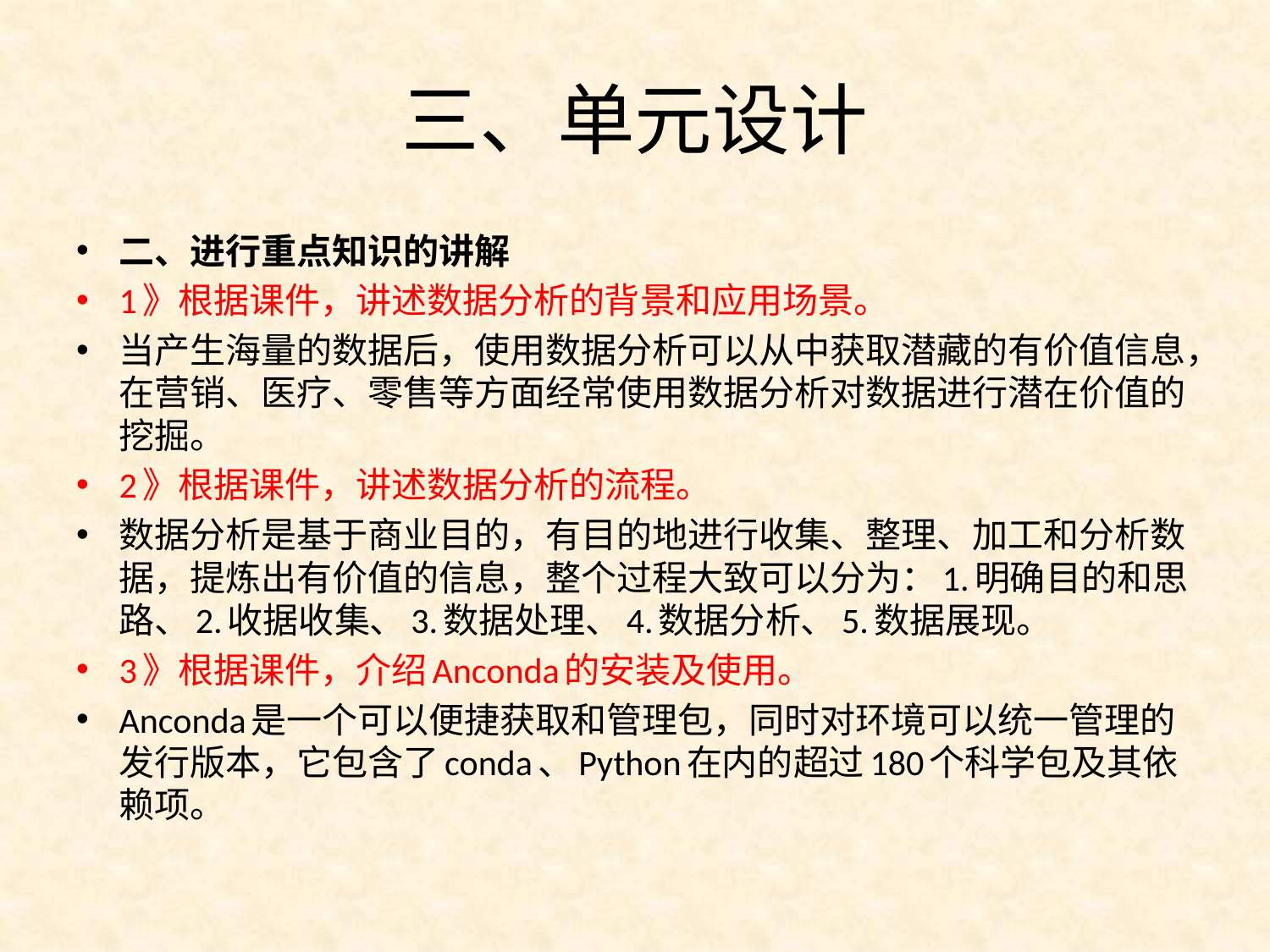

# 三、单元设计
二、进行重点知识的讲解
1》根据课件，讲述数据分析的背景和应用场景。
当产生海量的数据后，使用数据分析可以从中获取潜藏的有价值信息，在营销、医疗、零售等方面经常使用数据分析对数据进行潜在价值的挖掘。
2》根据课件，讲述数据分析的流程。
数据分析是基于商业目的，有目的地进行收集、整理、加工和分析数据，提炼出有价值的信息，整个过程大致可以分为：1.明确目的和思路、2.收据收集、3.数据处理、4.数据分析、5.数据展现。
3》根据课件，介绍Anconda的安装及使用。
Anconda是一个可以便捷获取和管理包，同时对环境可以统一管理的发行版本，它包含了conda、Python在内的超过180个科学包及其依赖项。